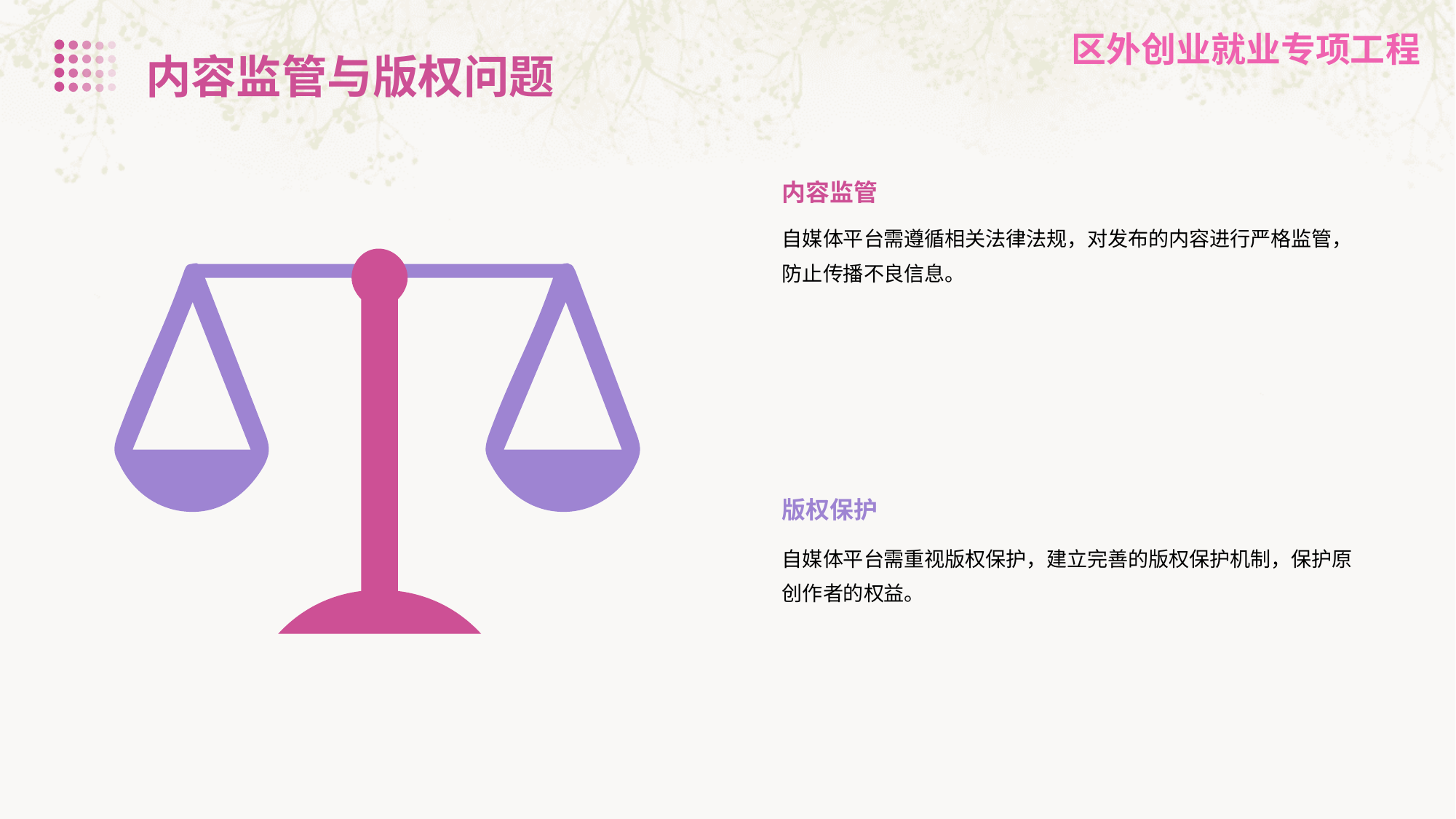

内容监管与版权问题

内容监管
自媒体平台需遵循相关法律法规，对发布的内容进行严格监管，防止传播不良信息。

版权保护

自媒体平台需重视版权保护，建立完善的版权保护机制，保护原创作者的权益。